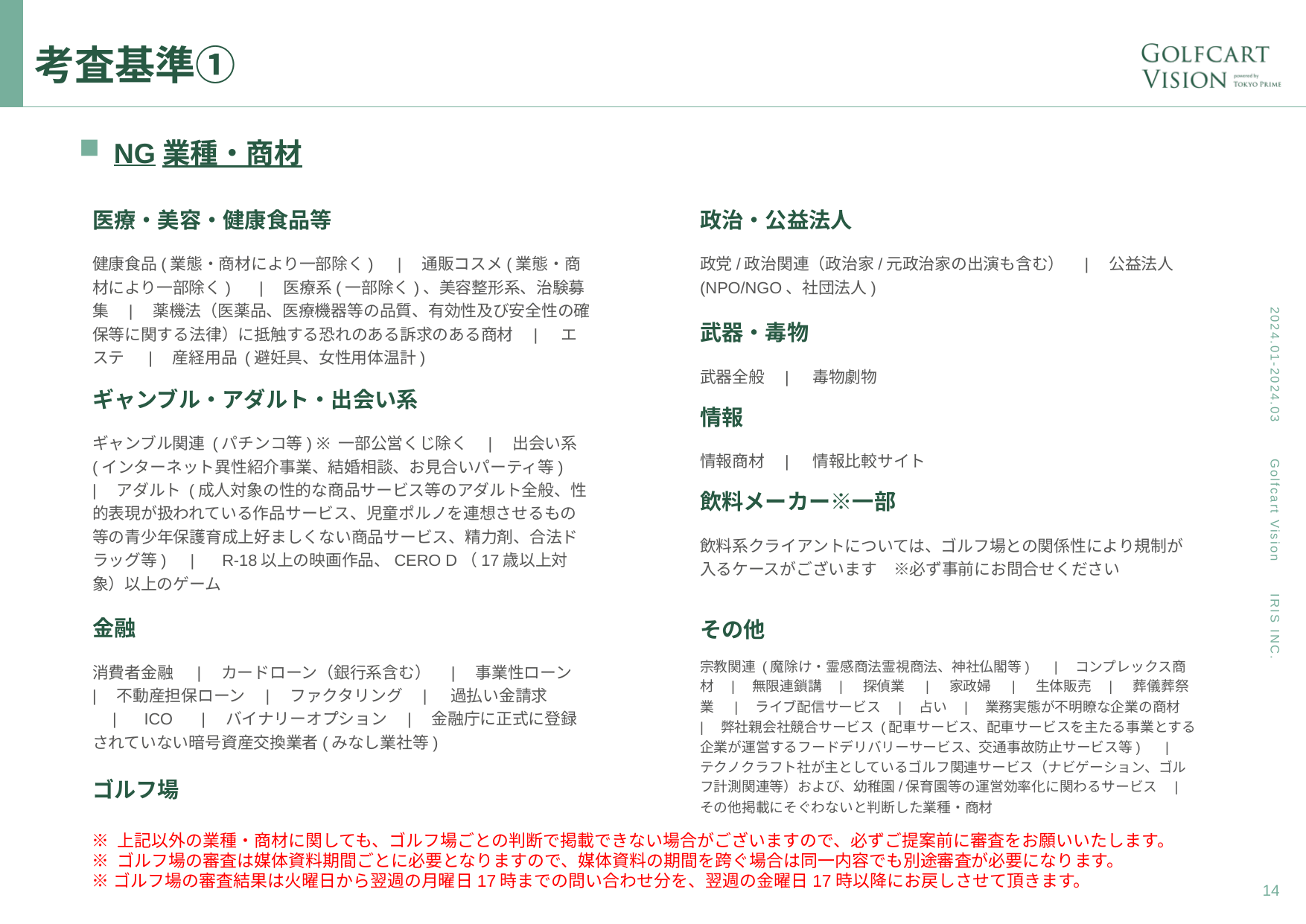

# 考査基準①

NG業種・商材
医療・美容・健康食品等
政治・公益法人
健康食品(業態・商材により一部除く)　|　通販コスメ(業態・商材により一部除く) 　|　医療系(一部除く)、美容整形系、治験募集　|　薬機法（医薬品、医療機器等の品質、有効性及び安全性の確保等に関する法律）に抵触する恐れのある訴求のある商材　|　 エステ 　|　産経用品 (避妊具、女性用体温計)
政党/政治関連（政治家/元政治家の出演も含む）　|　公益法人 (NPO/NGO、社団法人)
武器・毒物
武器全般　|　 毒物劇物
ギャンブル・アダルト・出会い系
情報
ギャンブル関連 (パチンコ等) ※ 一部公営くじ除く　|　出会い系 (インターネット異性紹介事業、結婚相談、お見合いパーティ等) 　|　アダルト (成人対象の性的な商品サービス等のアダルト全般、性的表現が扱われている作品サービス、児童ポルノを連想させるもの等の青少年保護育成上好ましくない商品サービス、精力剤、合法ドラッグ等)　|　 R-18以上の映画作品、CERO D（17歳以上対象）以上のゲーム
情報商材　|　 情報比較サイト
飲料メーカー※一部
飲料系クライアントについては、ゴルフ場との関係性により規制が入るケースがございます　※必ず事前にお問合せください
金融
その他
宗教関連 (魔除け・霊感商法霊視商法、神社仏閣等) 　|　コンプレックス商材　|　無限連鎖講　|　 探偵業 　|　 家政婦 　|　 生体販売　|　 葬儀葬祭業 　|　ライブ配信サービス　|　占い　|　業務実態が不明瞭な企業の商材　|　弊社親会社競合サービス (配車サービス、配車サービスを主たる事業とする企業が運営するフードデリバリーサービス、交通事故防止サービス等) 　|　テクノクラフト社が主としているゴルフ関連サービス（ナビゲーション、ゴルフ計測関連等）および、幼稚園/保育園等の運営効率化に関わるサービス　|　その他掲載にそぐわないと判断した業種・商材

消費者金融 　|　カードローン（銀行系含む）　|　事業性ローン　|　不動産担保ローン　|　ファクタリング　|　 過払い金請求 　|　 ICO 　|　バイナリーオプション　|　金融庁に正式に登録されていない暗号資産交換業者(みなし業社等)
ゴルフ場
※ 上記以外の業種・商材に関しても、ゴルフ場ごとの判断で掲載できない場合がございますので、必ずご提案前に審査をお願いいたします。
※ ゴルフ場の審査は媒体資料期間ごとに必要となりますので、媒体資料の期間を跨ぐ場合は同一内容でも別途審査が必要になります。
※ゴルフ場の審査結果は火曜日から翌週の月曜日17時までの問い合わせ分を、翌週の金曜日17時以降にお戻しさせて頂きます。